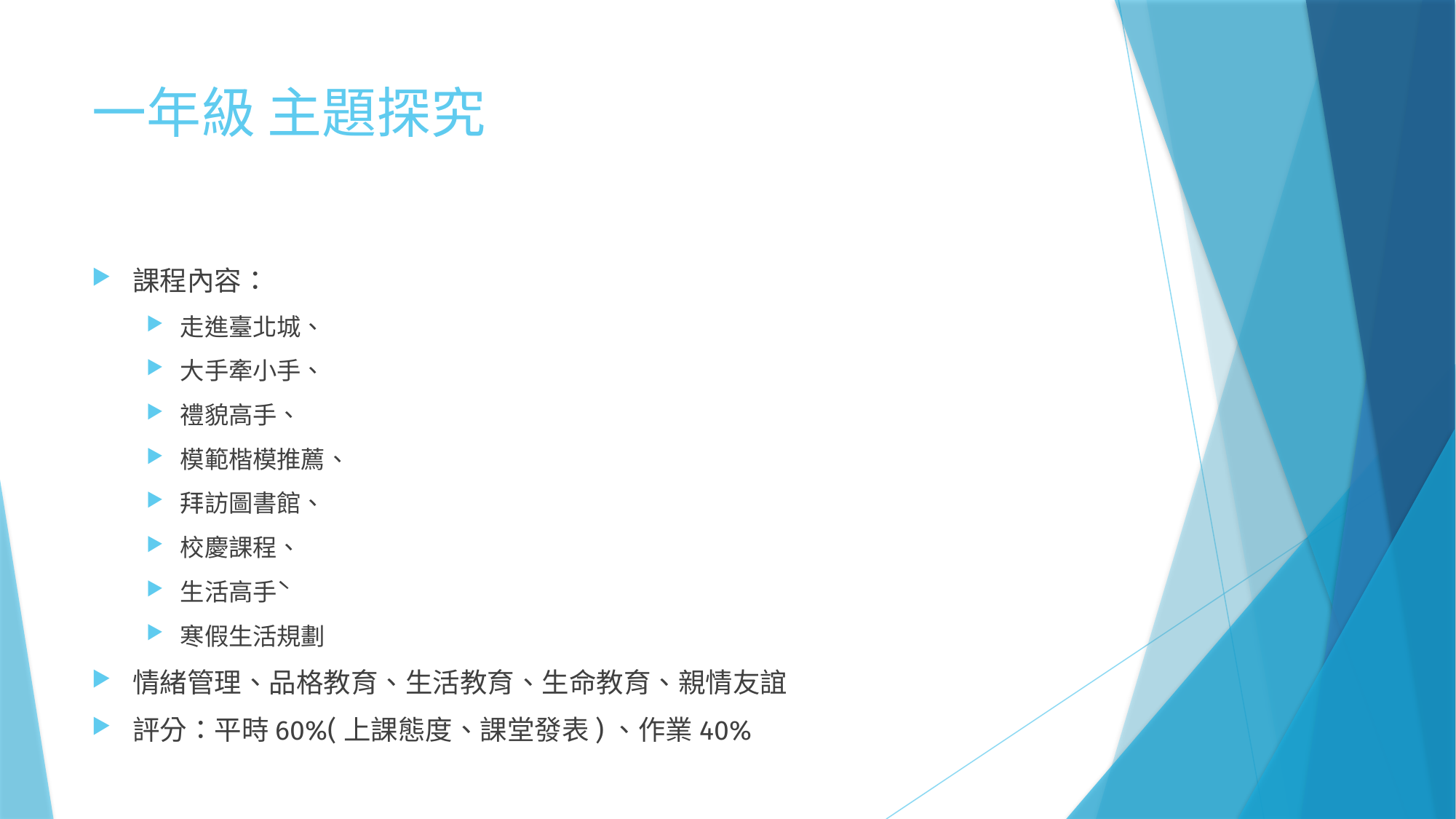

# 一年級 主題探究
課程內容：
走進臺北城、
大手牽小手、
禮貌高手、
模範楷模推薦、
拜訪圖書館、
校慶課程、
生活高手ˋ
寒假生活規劃
情緒管理、品格教育、生活教育、生命教育、親情友誼
評分：平時60%(上課態度、課堂發表)、作業40%